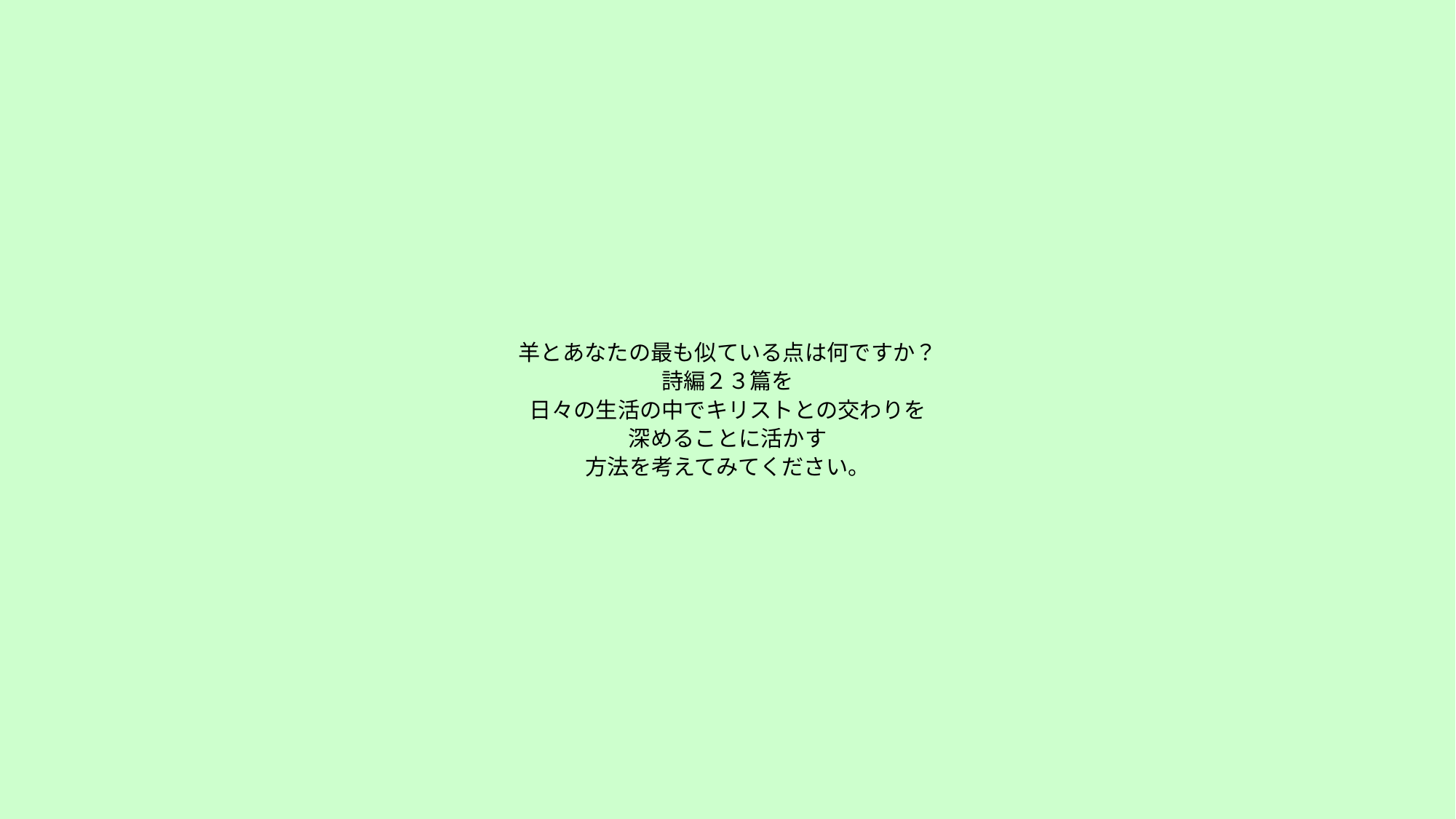

# 羊とあなたの最も似ている点は何ですか？ 詩編２３篇を 日々の生活の中でキリストとの交わりを 深めることに活かす 方法を考えてみてください。